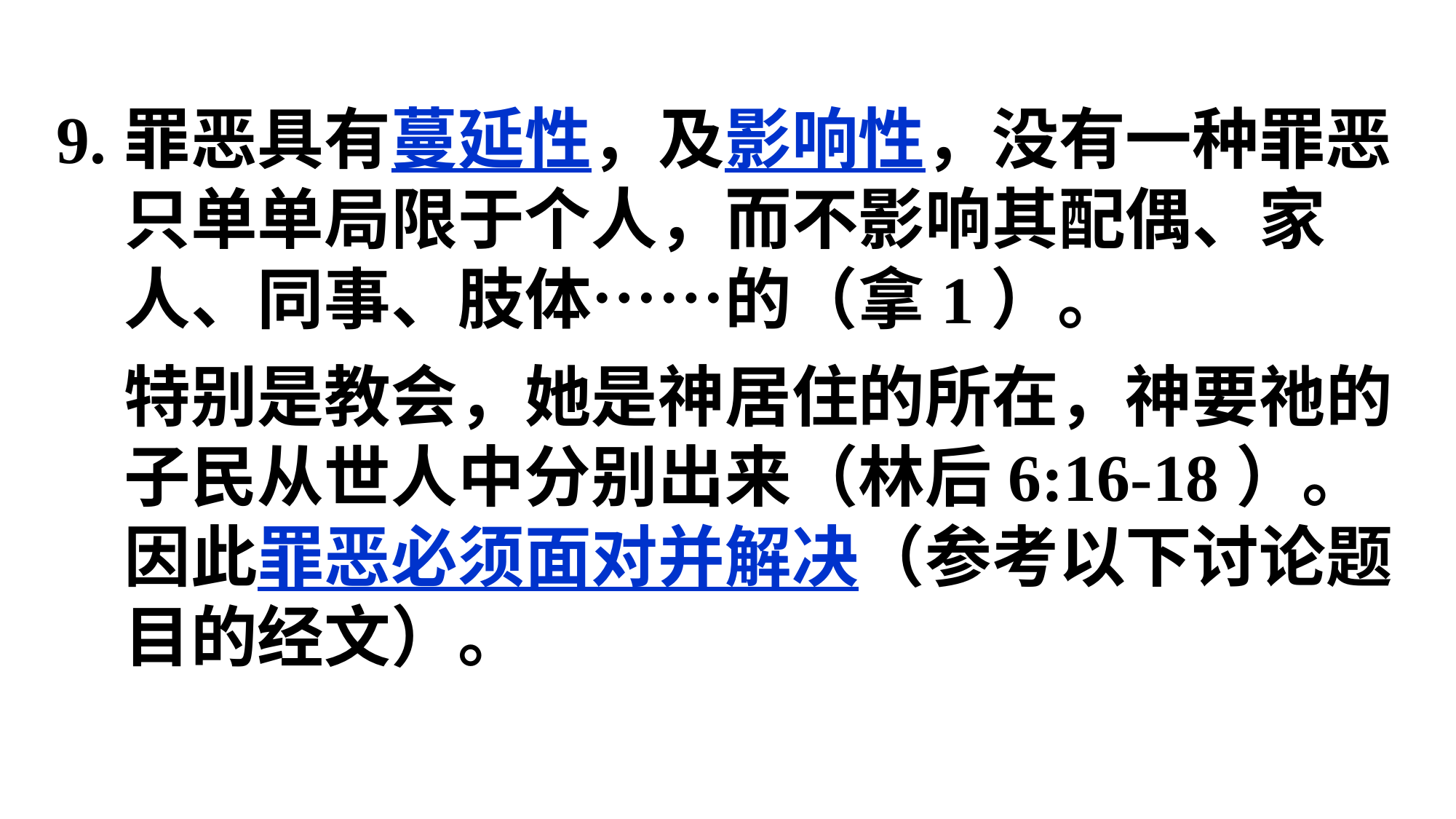

9.	罪恶具有蔓延性，及影响性，没有一种罪恶只单单局限于个人，而不影响其配偶、家人、同事、肢体……的（拿1）。
	特别是教会，她是神居住的所在，神要祂的子民从世人中分别出来（林后6:16-18）。因此罪恶必须面对并解决（参考以下讨论题目的经文）。